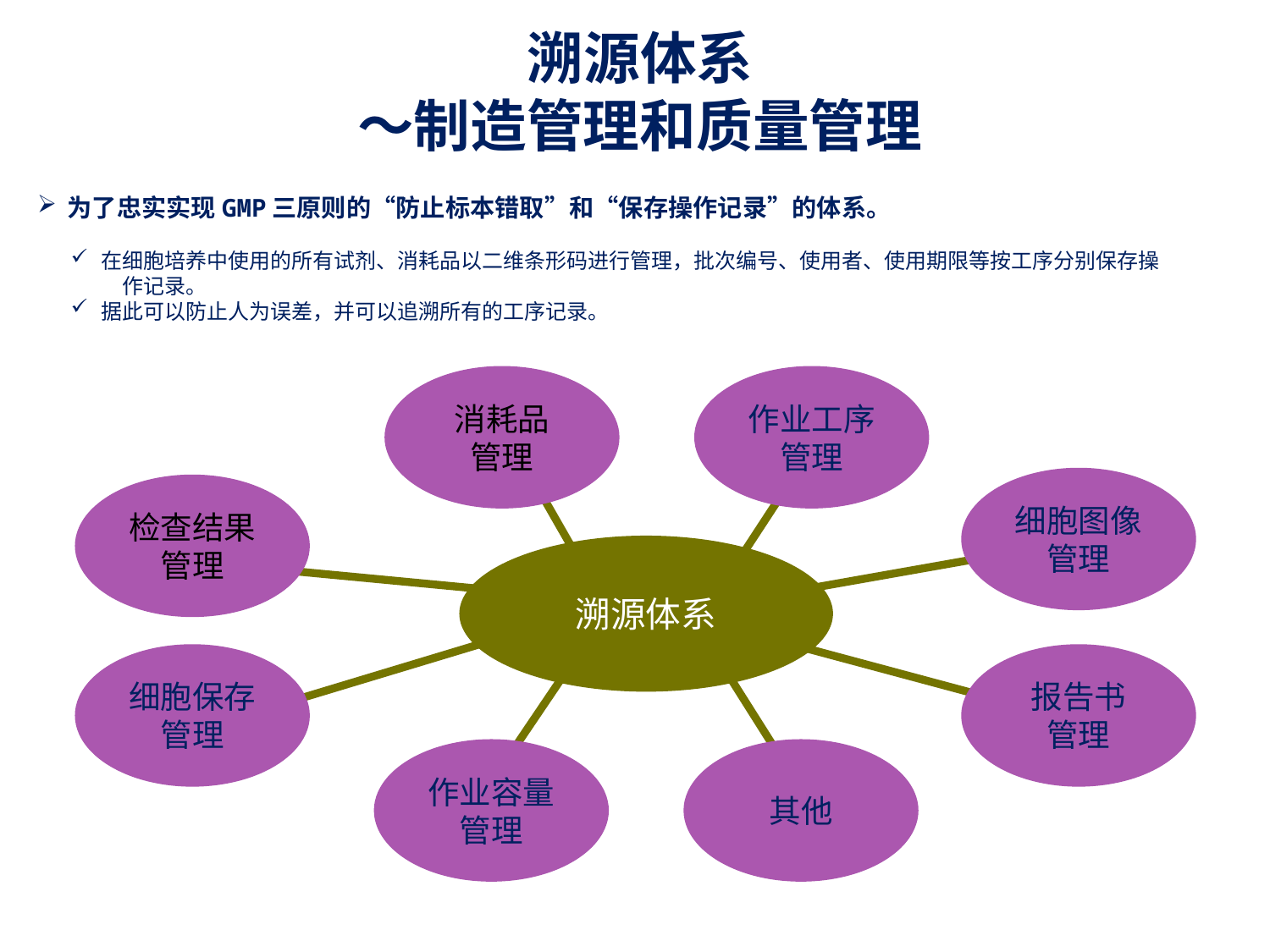

# 溯源体系 ～制造管理和质量管理
为了忠实实现GMP三原则的“防止标本错取”和“保存操作记录”的体系。

在细胞培养中使用的所有试剂、消耗品以二维条形码进行管理，批次编号、使用者、使用期限等按工序分别保存操　　作记录。
据此可以防止人为误差，并可以追溯所有的工序记录。
消耗品
管理
作业工序管理
细胞图像管理
检查结果管理
溯源体系
细胞保存管理
报告书
管理
作业容量管理
其他